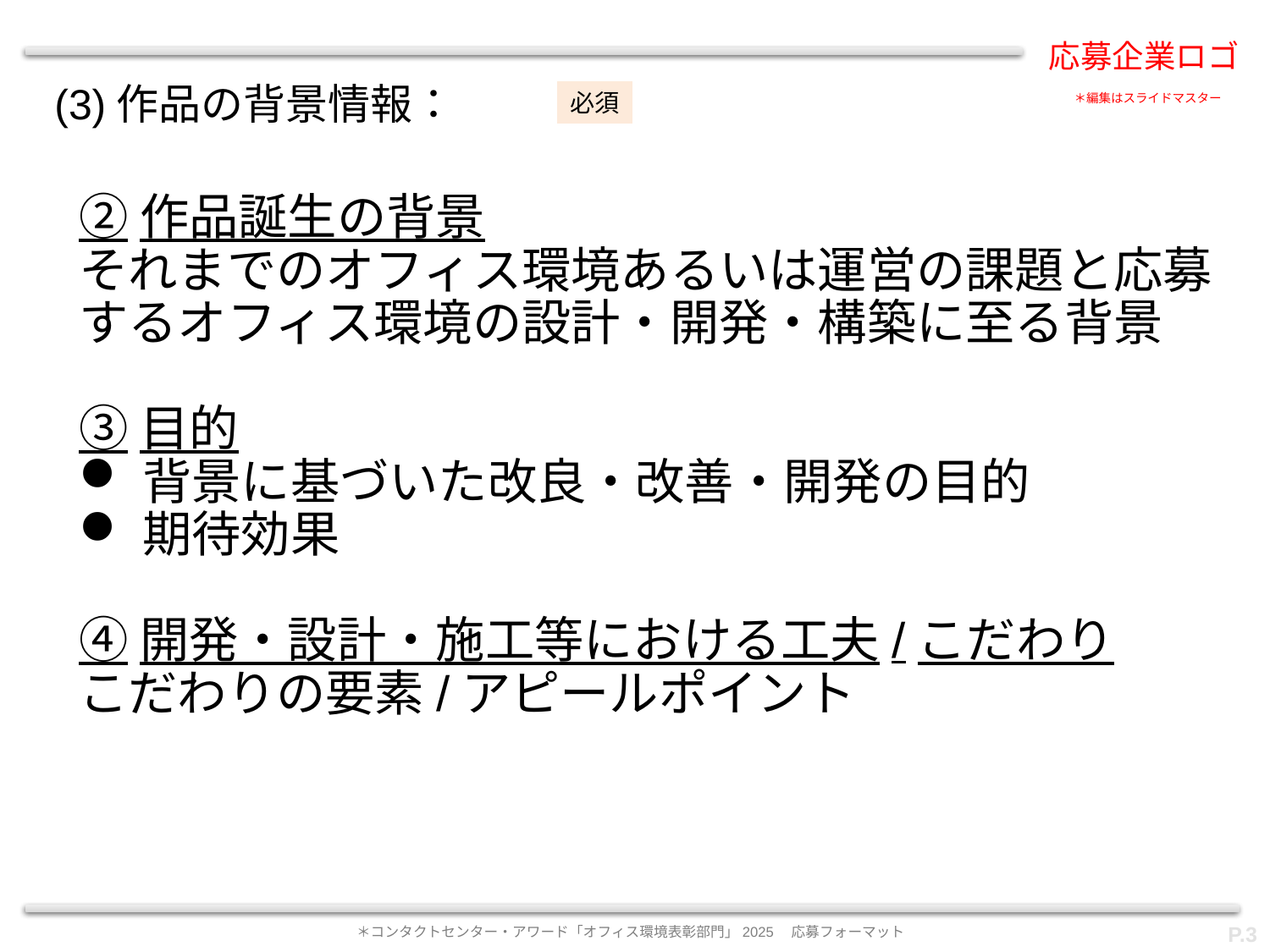

(3)作品の背景情報：
必須
②作品誕生の背景
それまでのオフィス環境あるいは運営の課題と応募するオフィス環境の設計・開発・構築に至る背景

③目的
背景に基づいた改良・改善・開発の目的
期待効果

④開発・設計・施工等における工夫/こだわり
こだわりの要素/アピールポイント

P.3